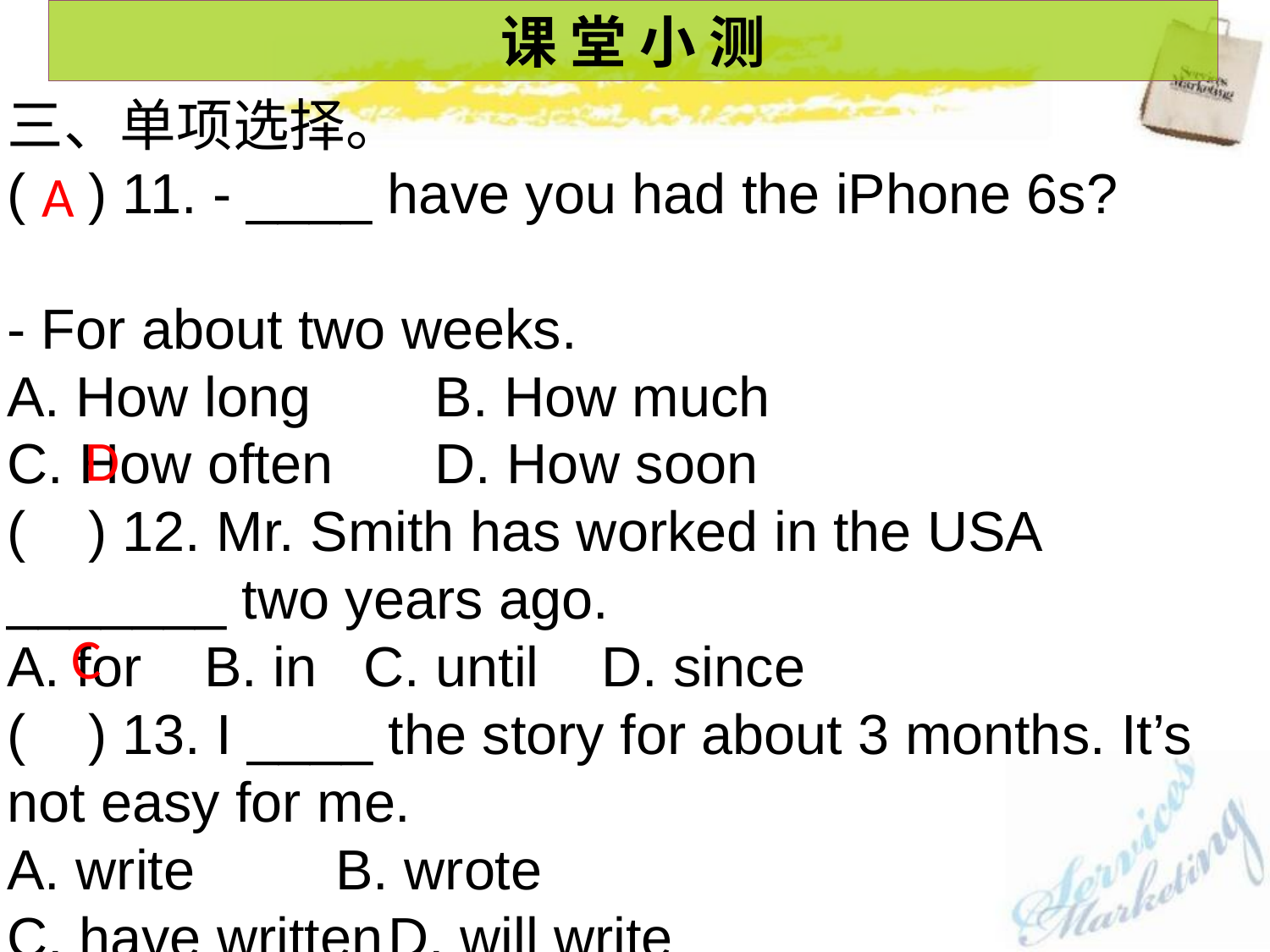

课 堂 小 测
三、单项选择。
(    ) 11. - ____ have you had the iPhone 6s?
- For about two weeks.
A. How long	   B. How much
C. How often	   D. How soon
(    ) 12. Mr. Smith has worked in the USA _______ two years ago.
A. for    B. in   C. until    D. since
(    ) 13. I ____ the story for about 3 months. It’s not easy for me.
A. write         B. wrote
C. have written	D. will write
A
D
C